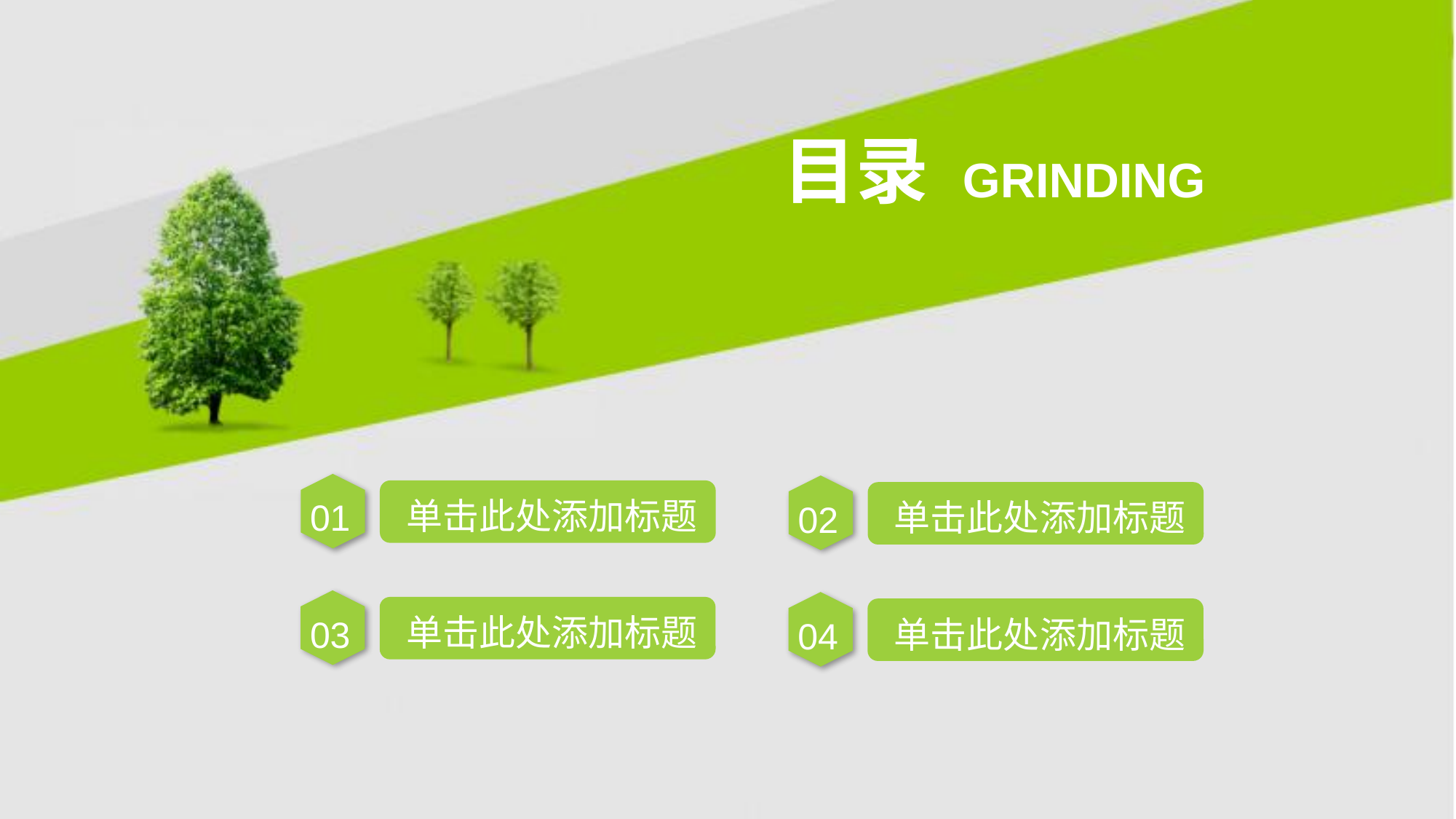

目录 GRINDING
单击此处添加标题
01
单击此处添加标题
02

单击此处添加标题
03
单击此处添加标题
04